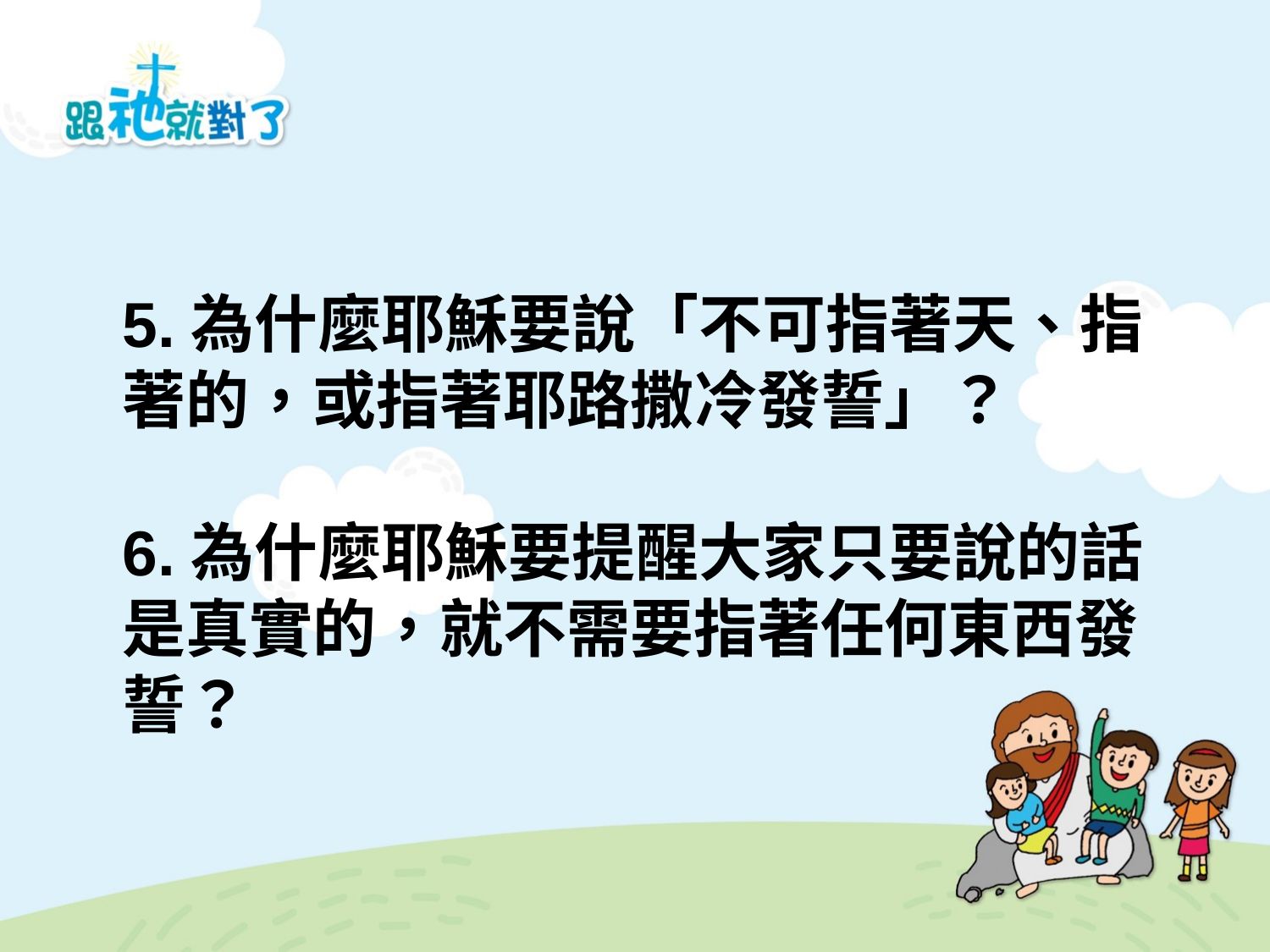

5.為什麼耶穌要說「不可指著天、指著的，或指著耶路撒冷發誓」？

6.為什麼耶穌要提醒大家只要說的話是真實的，就不需要指著任何東西發誓？